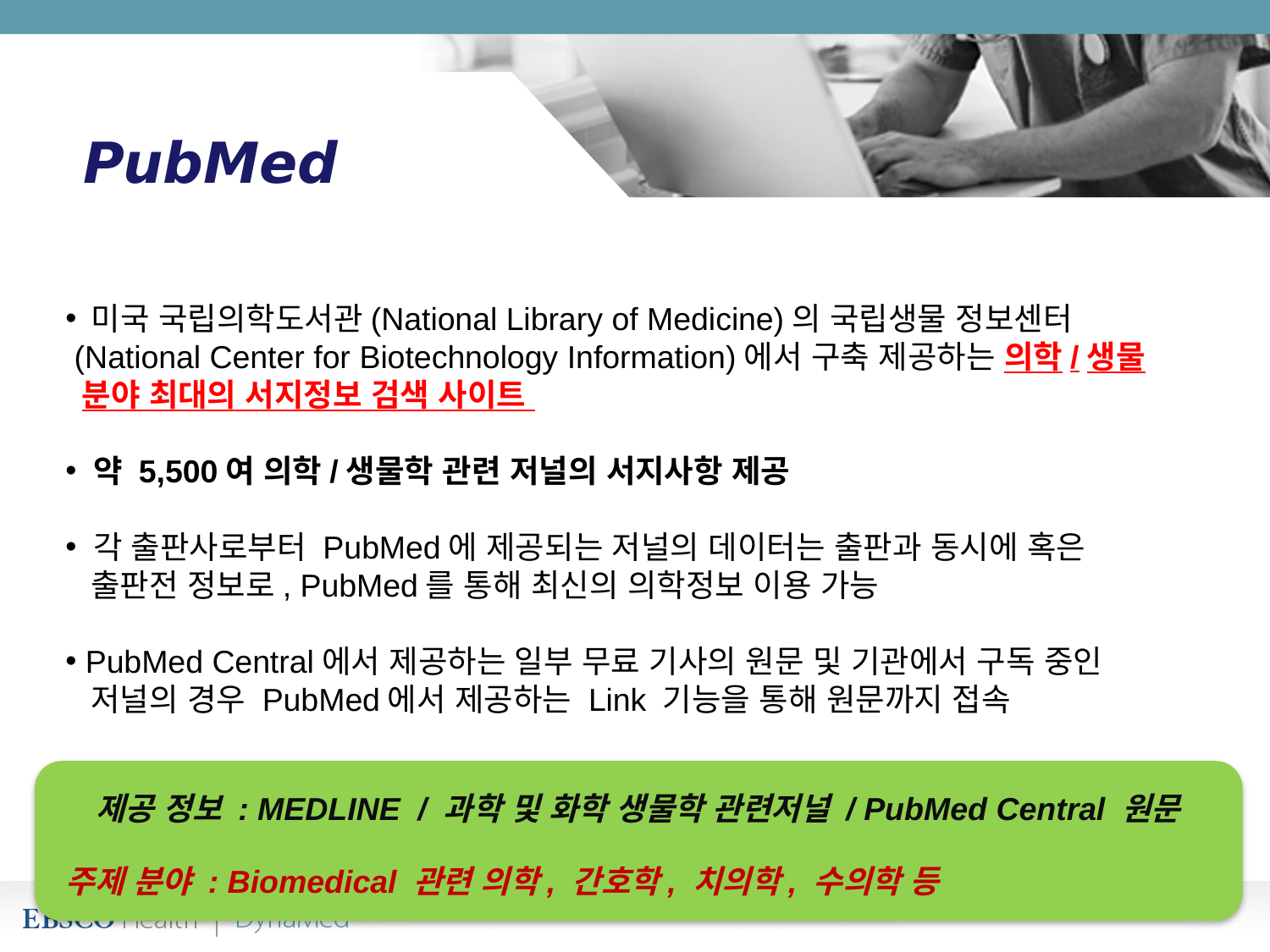

PubMed
 미국 국립의학도서관(National Library of Medicine)의 국립생물 정보센터
 (National Center for Biotechnology Information)에서 구축 제공하는 의학/생물
 분야 최대의 서지정보 검색 사이트

 약 5,500여 의학/생물학 관련 저널의 서지사항 제공

 각 출판사로부터 PubMed에 제공되는 저널의 데이터는 출판과 동시에 혹은
  출판전 정보로, PubMed를 통해 최신의 의학정보 이용 가능

 PubMed Central에서 제공하는 일부 무료 기사의 원문 및 기관에서 구독 중인
  저널의 경우 PubMed에서 제공하는 Link 기능을 통해 원문까지 접속

제공 정보 : MEDLINE  / 과학 및 화학 생물학 관련저널 / PubMed Central 원문
 주제 분야 : Biomedical 관련 의학, 간호학, 치의학, 수의학 등